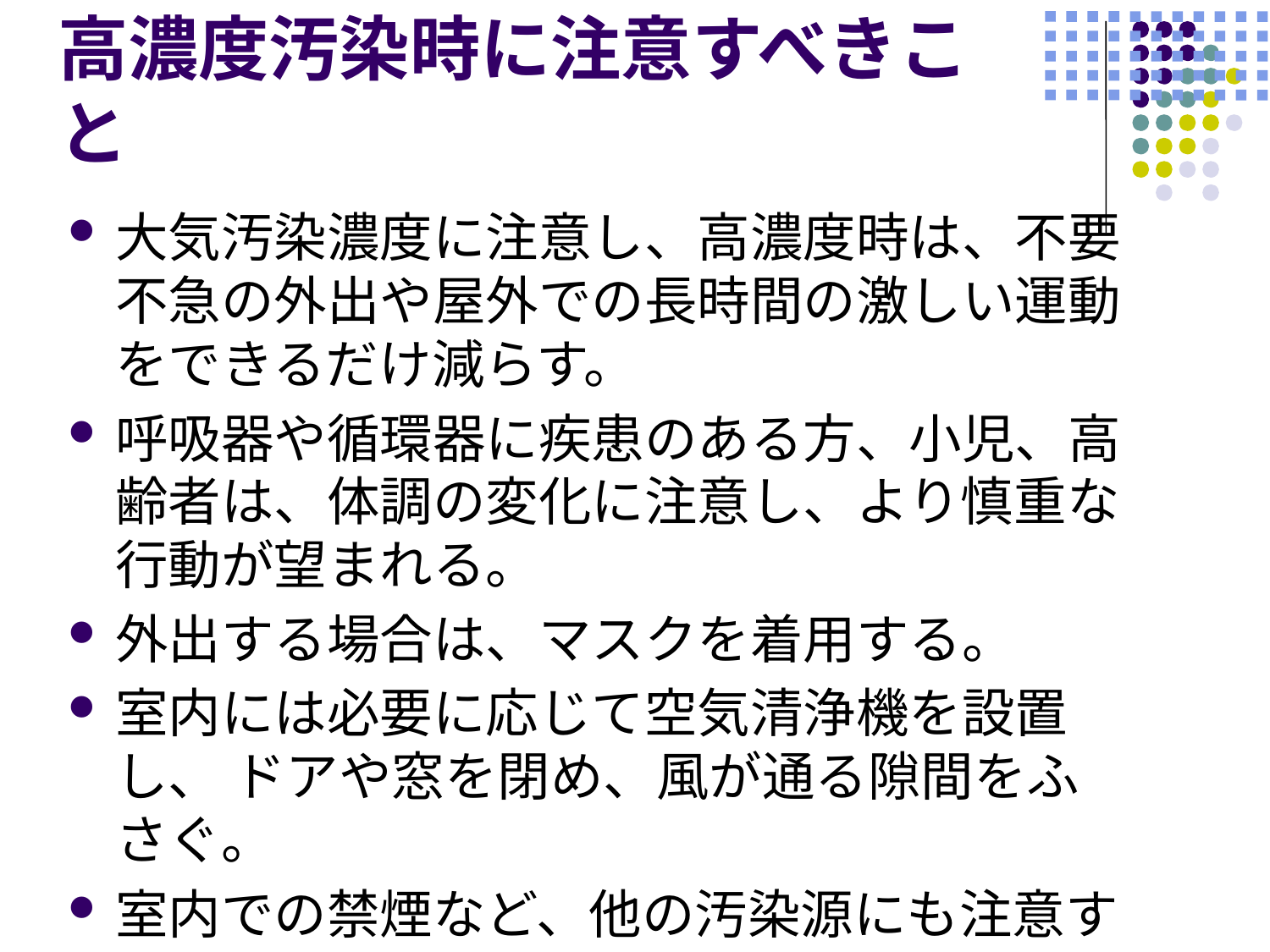

# 高濃度汚染時に注意すべきこと
大気汚染濃度に注意し、高濃度時は、不要不急の外出や屋外での長時間の激しい運動をできるだけ減らす。
呼吸器や循環器に疾患のある方、小児、高齢者は、体調の変化に注意し、より慎重な行動が望まれる。
外出する場合は、マスクを着用する。
室内には必要に応じて空気清浄機を設置し、 ドアや窓を閉め、風が通る隙間をふさぐ。
室内での禁煙など、他の汚染源にも注意する。